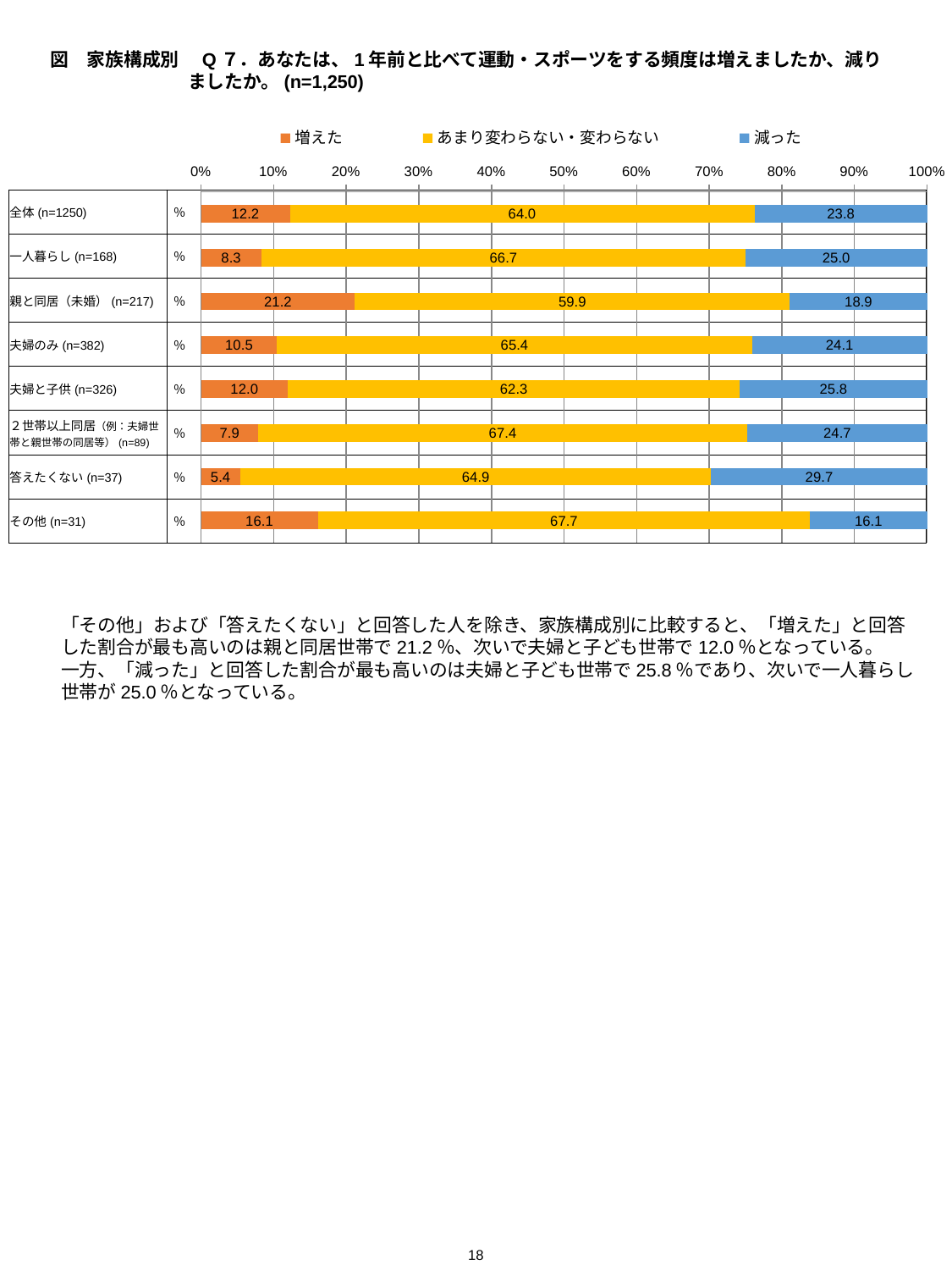

図　家族構成別　Q７．あなたは、1年前と比べて運動・スポーツをする頻度は増えましたか、減りましたか。(n=1,250)

### Chart

| Category | 増えた | あまり変わらない・変わらない | 減った |
|---|---|---|---|
| 全体(n=1250) | 12.24 | 64.0 | 23.76 |
| 一人暮らし(n=168) | 8.333333333333334 | 66.66666666666667 | 25.0 |
| 親と同居（未婚）(n=217) | 21.19815668202765 | 59.90783410138249 | 18.89400921658986 |
| 夫婦のみ(n=382) | 10.471204188481675 | 65.44502617801047 | 24.083769633507856 |
| 夫婦と子供(n=326) | 11.963190184049079 | 62.26993865030675 | 25.76687116564417 |
| ２世帯以上同居（例：夫婦世帯と親世帯の同居等）(n=89) | 7.865168539325843 | 67.41573033707864 | 24.719101123595504 |
| 答えたくない(n=37) | 5.405405405405405 | 64.86486486486486 | 29.72972972972973 |
| その他(n=31) | 16.129032258064516 | 67.74193548387096 | 16.129032258064516 |
| 全体(n=1250) | ％ |  |
| --- | --- | --- |
| 一人暮らし(n=168) | ％ |  |
| 親と同居（未婚）(n=217) | ％ |  |
| 夫婦のみ(n=382) | ％ |  |
| 夫婦と子供(n=326) | ％ |  |
| ２世帯以上同居（例：夫婦世帯と親世帯の同居等）(n=89) | ％ |  |
| 答えたくない(n=37) | ％ |  |
| その他(n=31) | ％ |  |
「その他」および「答えたくない」と回答した人を除き、家族構成別に比較すると、「増えた」と回答した割合が最も高いのは親と同居世帯で21.2％、次いで夫婦と子ども世帯で12.0％となっている。
一方、「減った」と回答した割合が最も高いのは夫婦と子ども世帯で25.8％であり、次いで一人暮らし世帯が25.0％となっている。
18